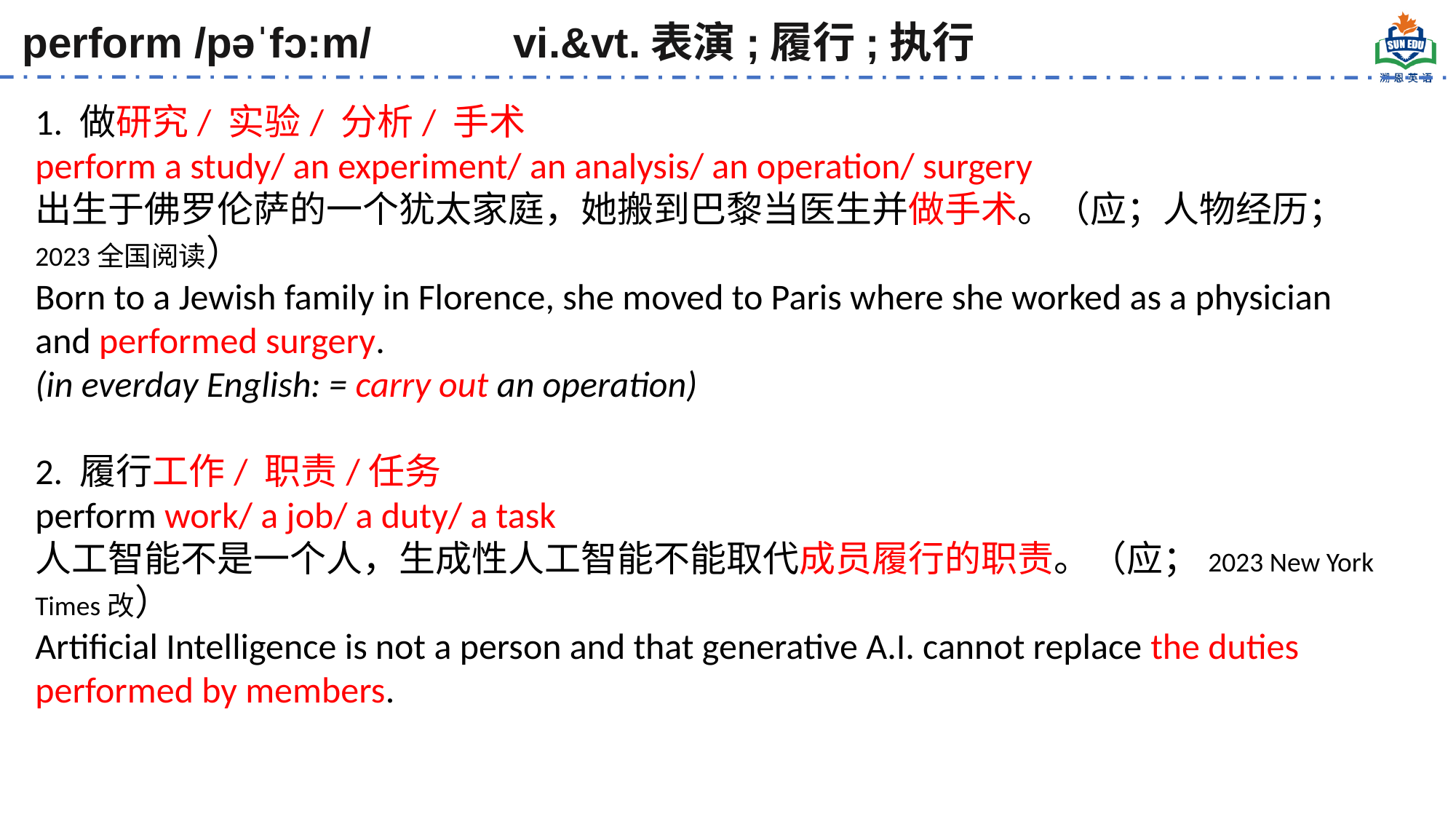

perform /pəˈfɔ:m/            vi.&vt.表演;履行;执行
1. 做研究/ 实验/ 分析/ 手术
perform a study/ an experiment/ an analysis/ an operation/ surgery
出生于佛罗伦萨的一个犹太家庭，她搬到巴黎当医生并做手术。（应；人物经历；2023全国阅读）
Born to a Jewish family in Florence, she moved to Paris where she worked as a physician and performed surgery.
(in everday English: = carry out an operation)

2. 履行工作/ 职责/任务
perform work/ a job/ a duty/ a task
人工智能不是一个人，生成性人工智能不能取代成员履行的职责。（应；2023 New York Times改）
Artificial Intelligence is not a person and that generative A.I. cannot replace the duties performed by members.